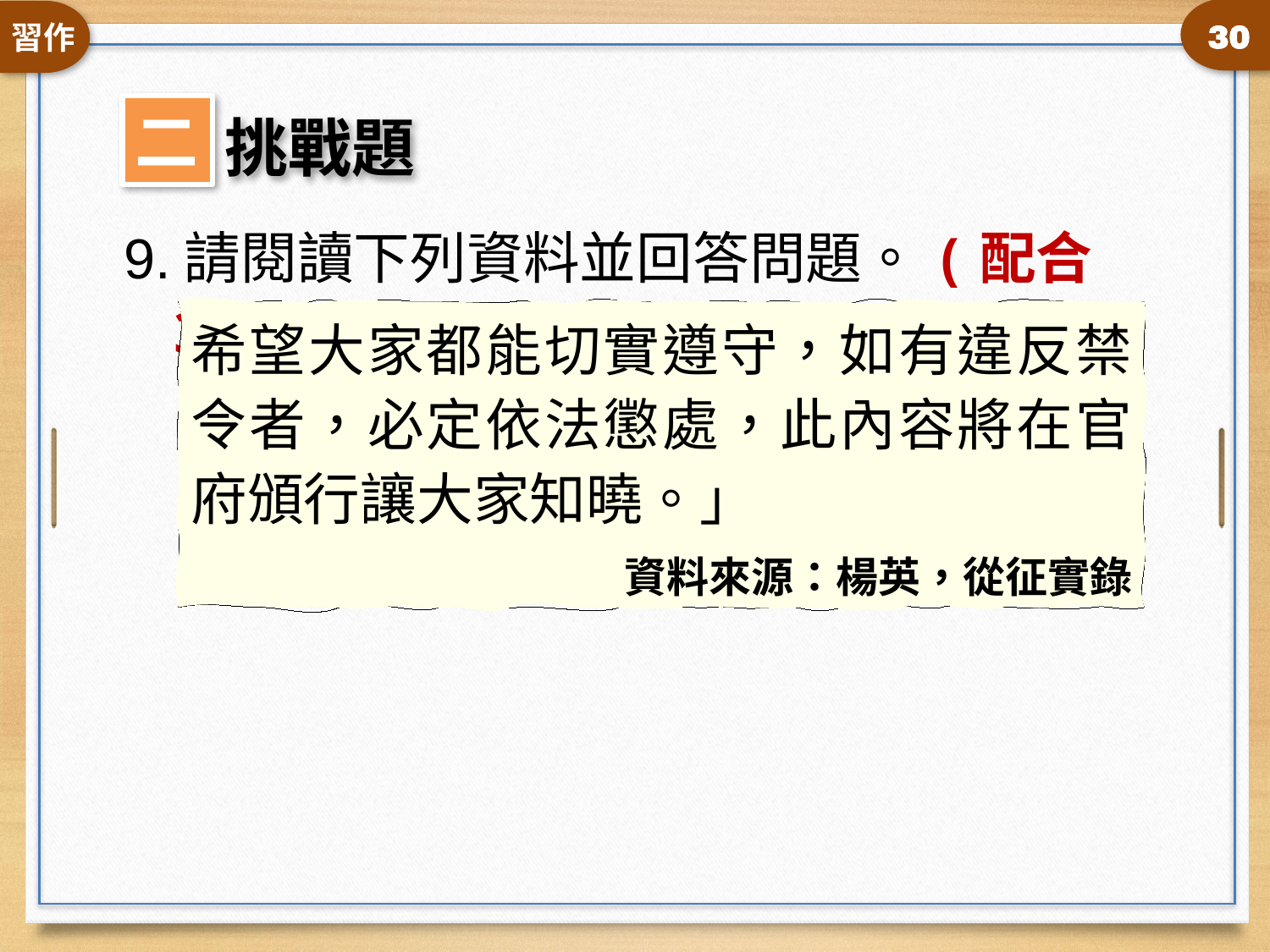

30
9.請閱讀下列資料並回答問題。(配合3-2)
希望大家都能切實遵守，如有違反禁令者，必定依法懲處，此內容將在官府頒行讓大家知曉。」
資料來源：楊英，從征實錄